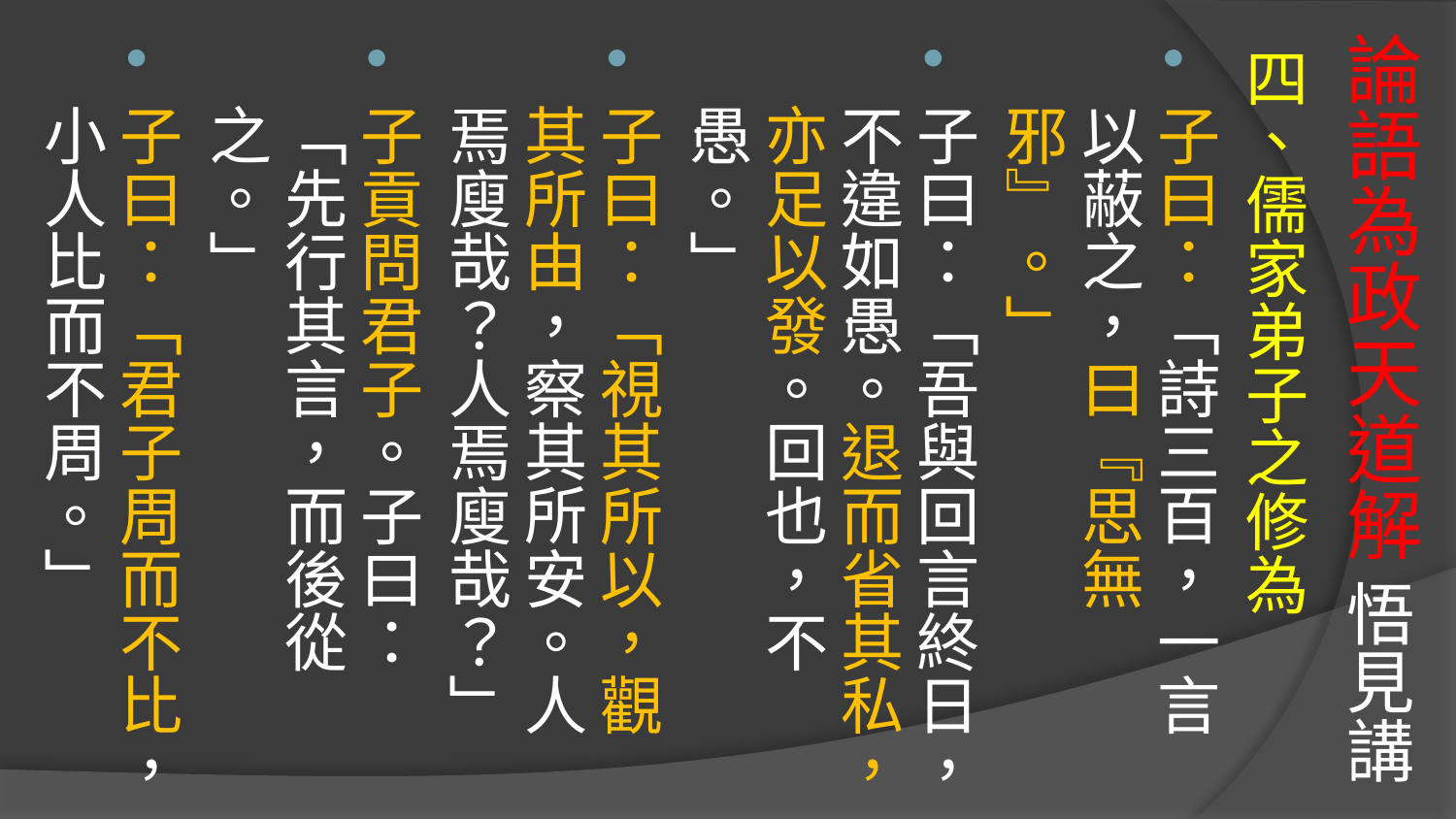

# 論語為政天道解 悟見講
四、儒家弟子之修為
子曰：「詩三百，一言以蔽之，曰『思無邪』。」
子曰：「吾與回言終日，不違如愚。退而省其私，亦足以發。回也，不愚。」
子曰：「視其所以，觀其所由，察其所安。人焉廋哉？人焉廋哉？」
子貢問君子。子曰：「先行其言，而後從之。」
子曰：「君子周而不比，小人比而不周。」